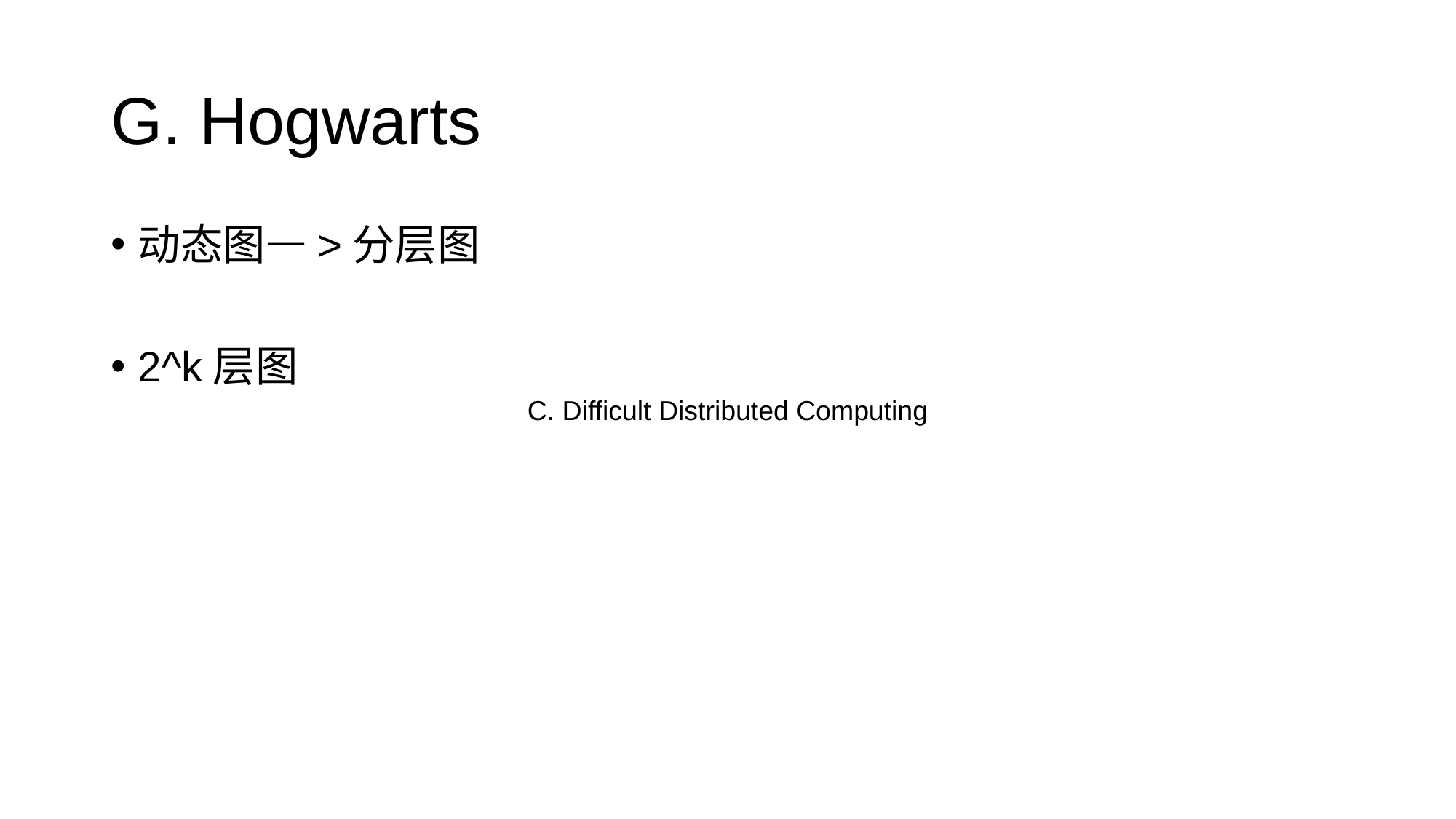

# G. Hogwarts
动态图—>分层图

2^k层图
C. Difficult Distributed Computing